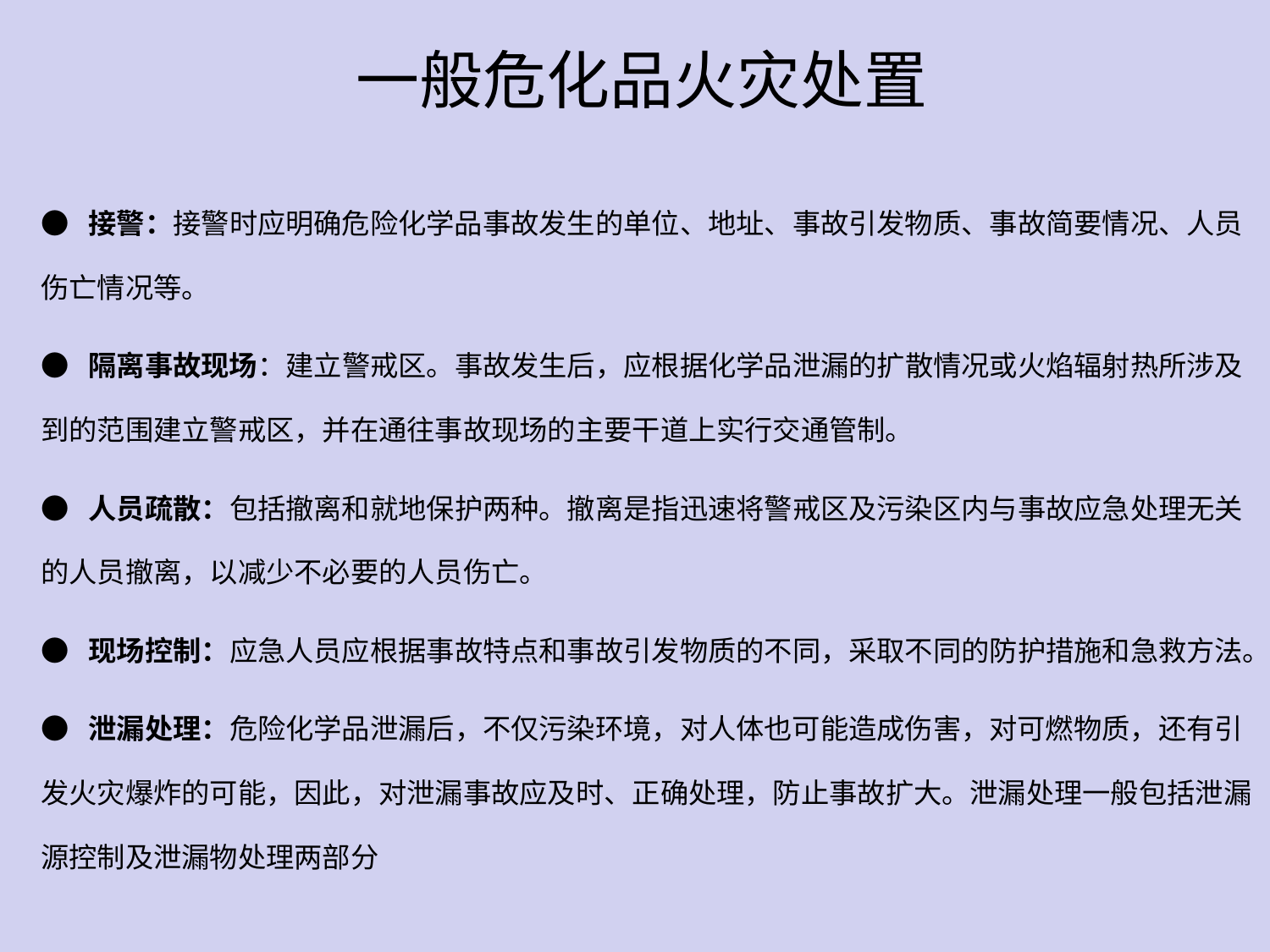

一般危化品火灾处置
●  接警：接警时应明确危险化学品事故发生的单位、地址、事故引发物质、事故简要情况、人员伤亡情况等。
●  隔离事故现场：建立警戒区。事故发生后，应根据化学品泄漏的扩散情况或火焰辐射热所涉及到的范围建立警戒区，并在通往事故现场的主要干道上实行交通管制。
●  人员疏散：包括撤离和就地保护两种。撤离是指迅速将警戒区及污染区内与事故应急处理无关的人员撤离，以减少不必要的人员伤亡。
●  现场控制：应急人员应根据事故特点和事故引发物质的不同，采取不同的防护措施和急救方法。
●  泄漏处理：危险化学品泄漏后，不仅污染环境，对人体也可能造成伤害，对可燃物质，还有引发火灾爆炸的可能，因此，对泄漏事故应及时、正确处理，防止事故扩大。泄漏处理一般包括泄漏源控制及泄漏物处理两部分